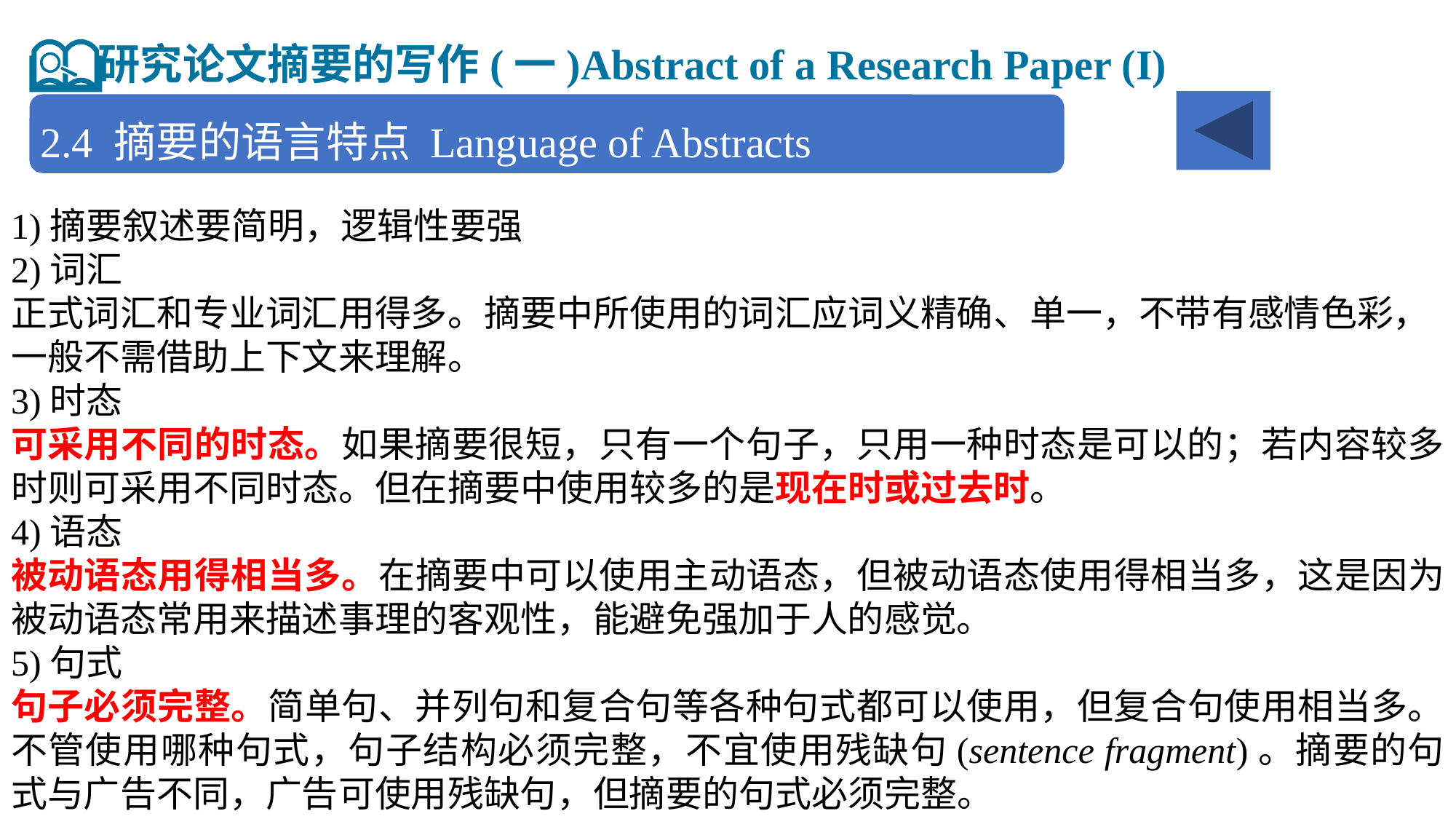

研究论文摘要的写作(一)Abstract of a Research Paper (I)

2.4 摘要的语言特点 Language of Abstracts
1)摘要叙述要简明，逻辑性要强
2)词汇
正式词汇和专业词汇用得多。摘要中所使用的词汇应词义精确、单一，不带有感情色彩，一般不需借助上下文来理解。
3)时态
可采用不同的时态。如果摘要很短，只有一个句子，只用一种时态是可以的；若内容较多时则可采用不同时态。但在摘要中使用较多的是现在时或过去时。
4)语态
被动语态用得相当多。在摘要中可以使用主动语态，但被动语态使用得相当多，这是因为被动语态常用来描述事理的客观性，能避免强加于人的感觉。
5)句式
句子必须完整。简单句、并列句和复合句等各种句式都可以使用，但复合句使用相当多。不管使用哪种句式，句子结构必须完整，不宜使用残缺句(sentence fragment)。摘要的句式与广告不同，广告可使用残缺句，但摘要的句式必须完整。